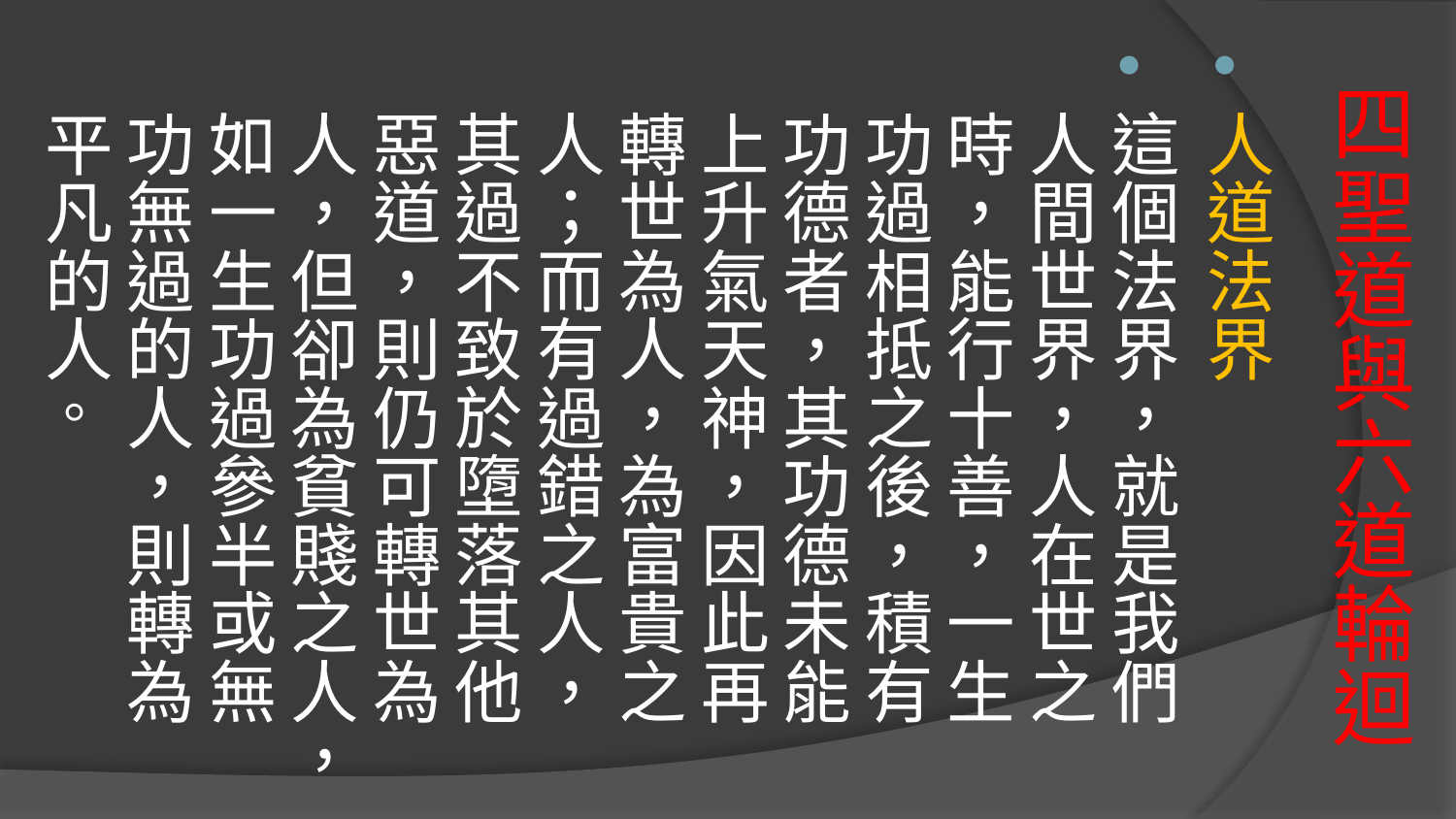

人道法界
這個法界，就是我們人間世界，人在世之時，能行十善，一生功過相抵之後，積有功德者，其功德未能上升氣天神，因此再轉世為人，為富貴之人；而有過錯之人，其過不致於墮落其他惡道，則仍可轉世為人，但卻為貧賤之人，如一生功過參半或無功無過的人，則轉為平凡的人。
# 四聖道與六道輪迴